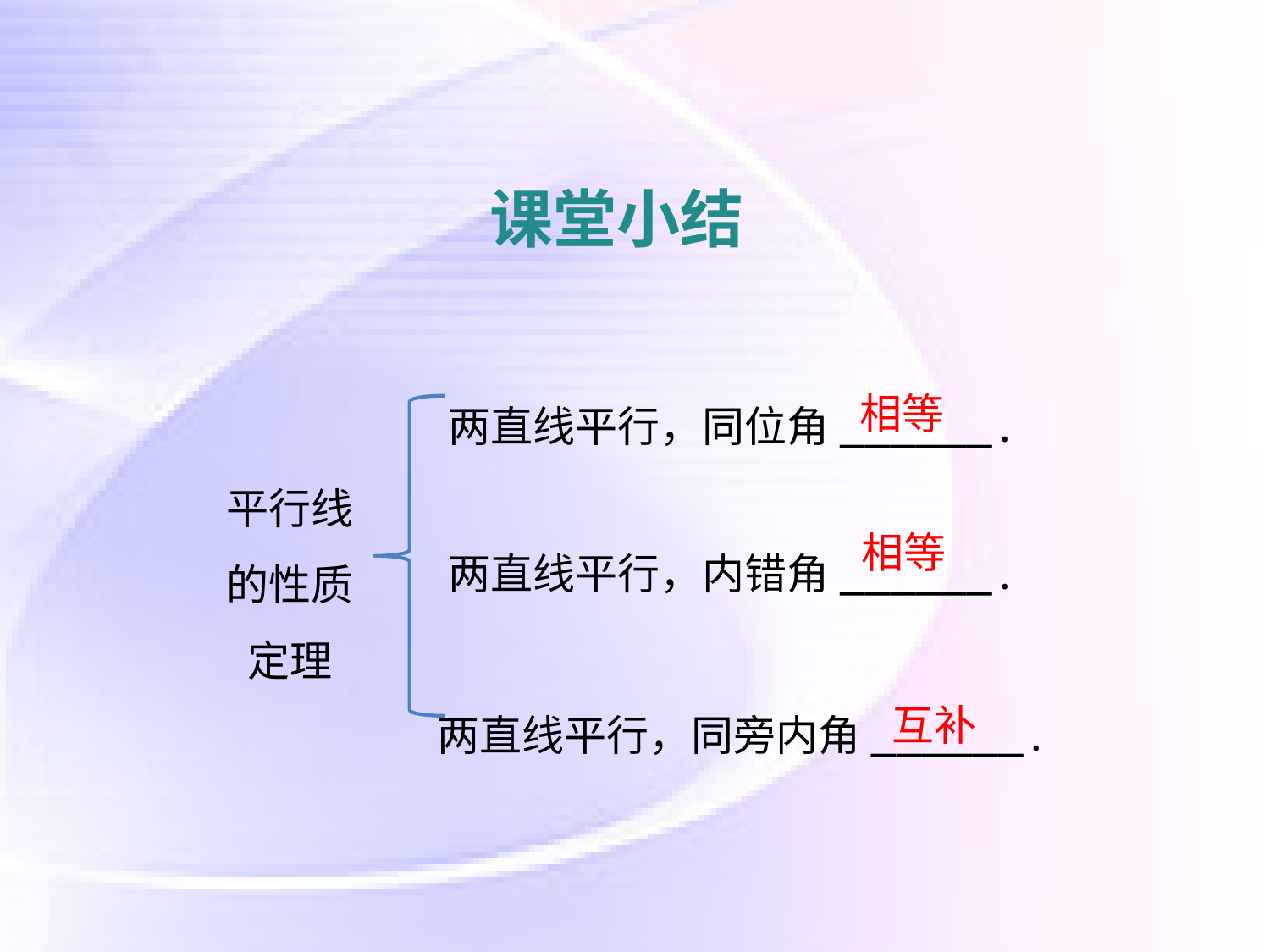

课堂小结
两直线平行，同位角______.
相等

平行线的性质定理
两直线平行，内错角______.
相等
两直线平行，同旁内角______.
互补